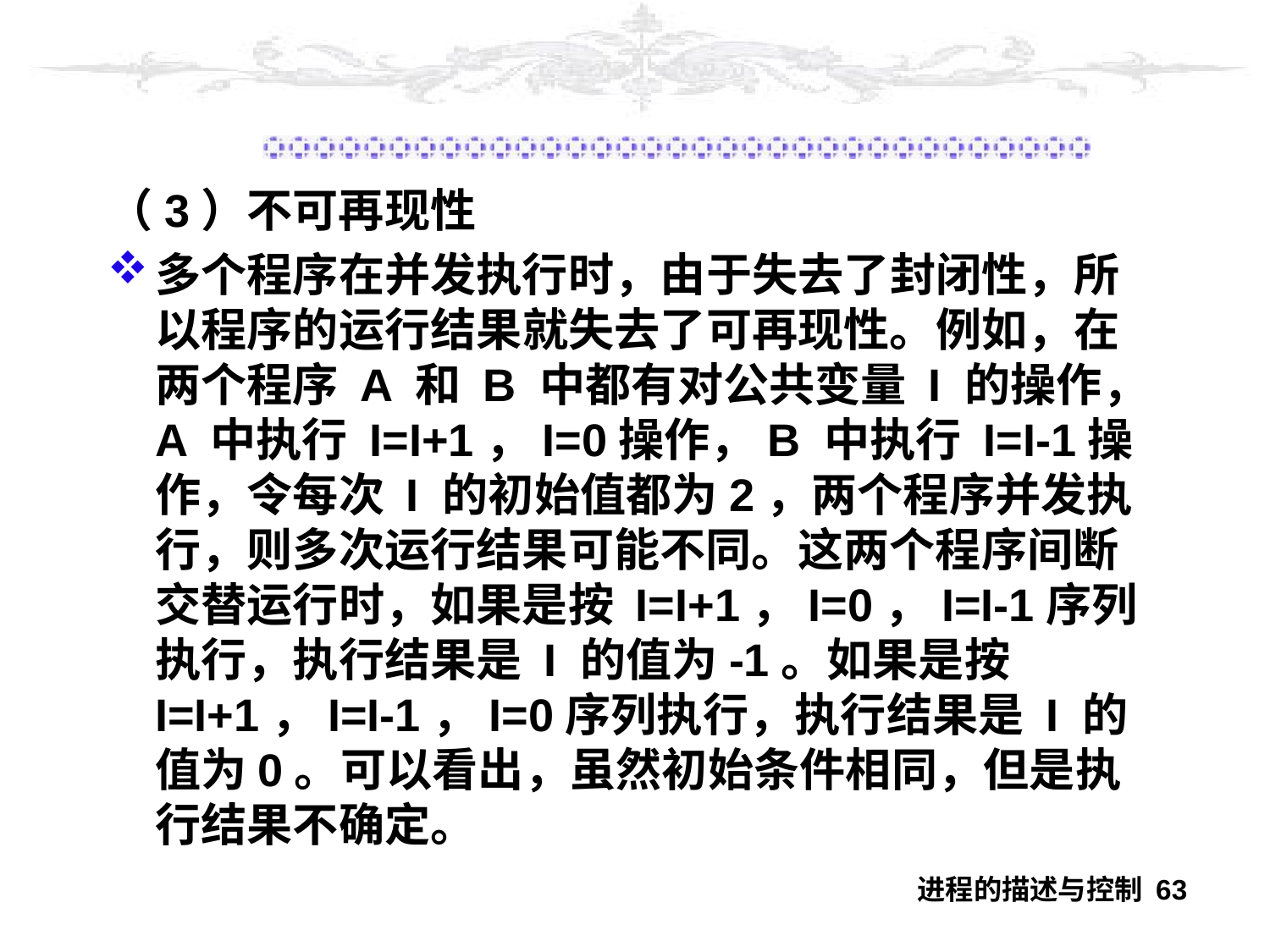

#
（3）不可再现性
多个程序在并发执行时，由于失去了封闭性，所以程序的运行结果就失去了可再现性。例如，在两个程序 A 和 B 中都有对公共变量 I 的操作，A 中执行 I=I+1，I=0操作，B 中执行 I=I-1操作，令每次 I 的初始值都为2，两个程序并发执行，则多次运行结果可能不同。这两个程序间断交替运行时，如果是按 I=I+1，I=0，I=I-1序列执行，执行结果是 I 的值为-1。如果是按 I=I+1，I=I-1，I=0序列执行，执行结果是 I 的值为0。可以看出，虽然初始条件相同，但是执行结果不确定。